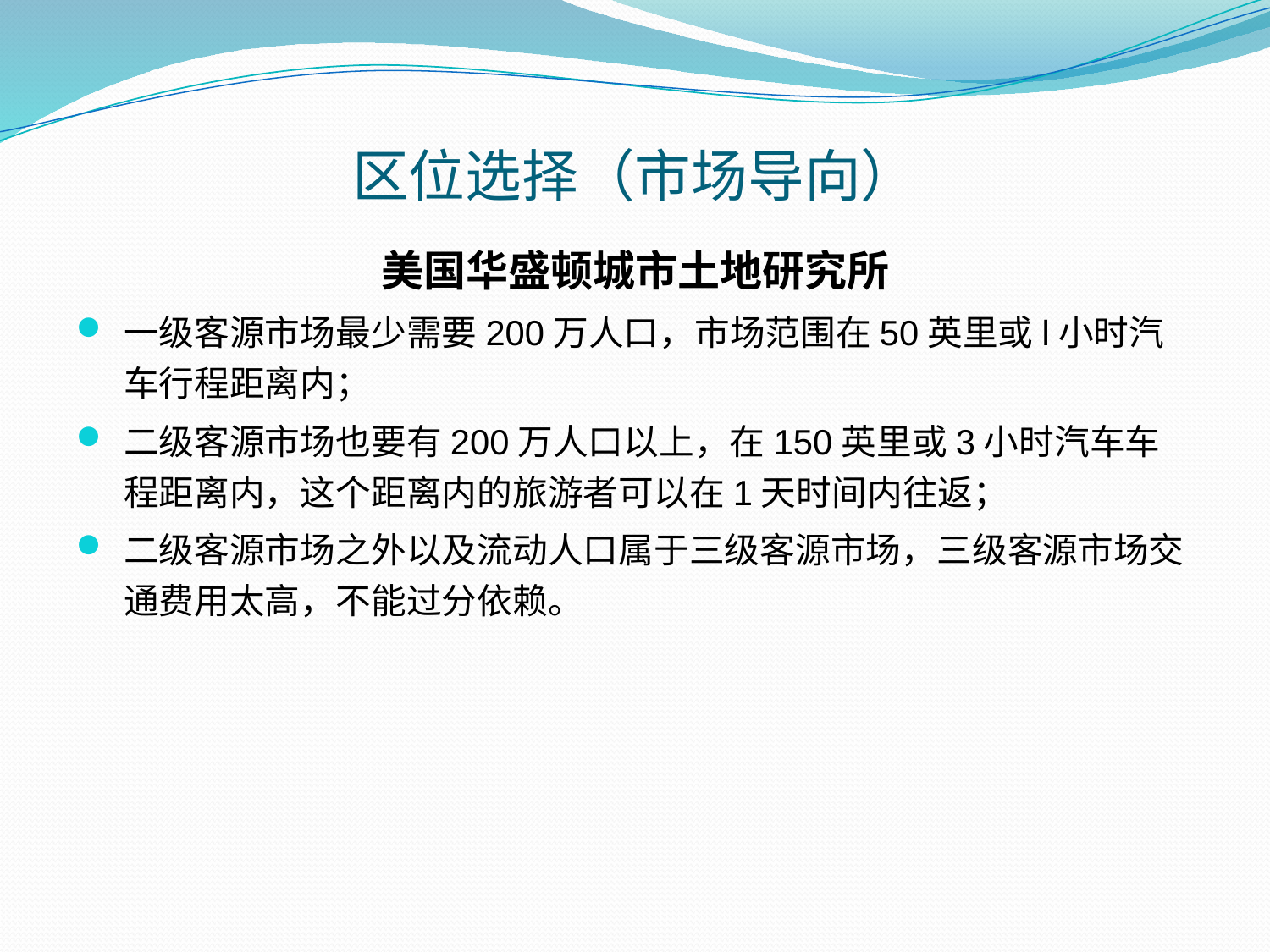

# 区位选择（市场导向）
美国华盛顿城市土地研究所
一级客源市场最少需要200万人口，市场范围在50英里或l小时汽车行程距离内；
二级客源市场也要有200万人口以上，在150英里或3小时汽车车程距离内，这个距离内的旅游者可以在1天时间内往返；
二级客源市场之外以及流动人口属于三级客源市场，三级客源市场交通费用太高，不能过分依赖。